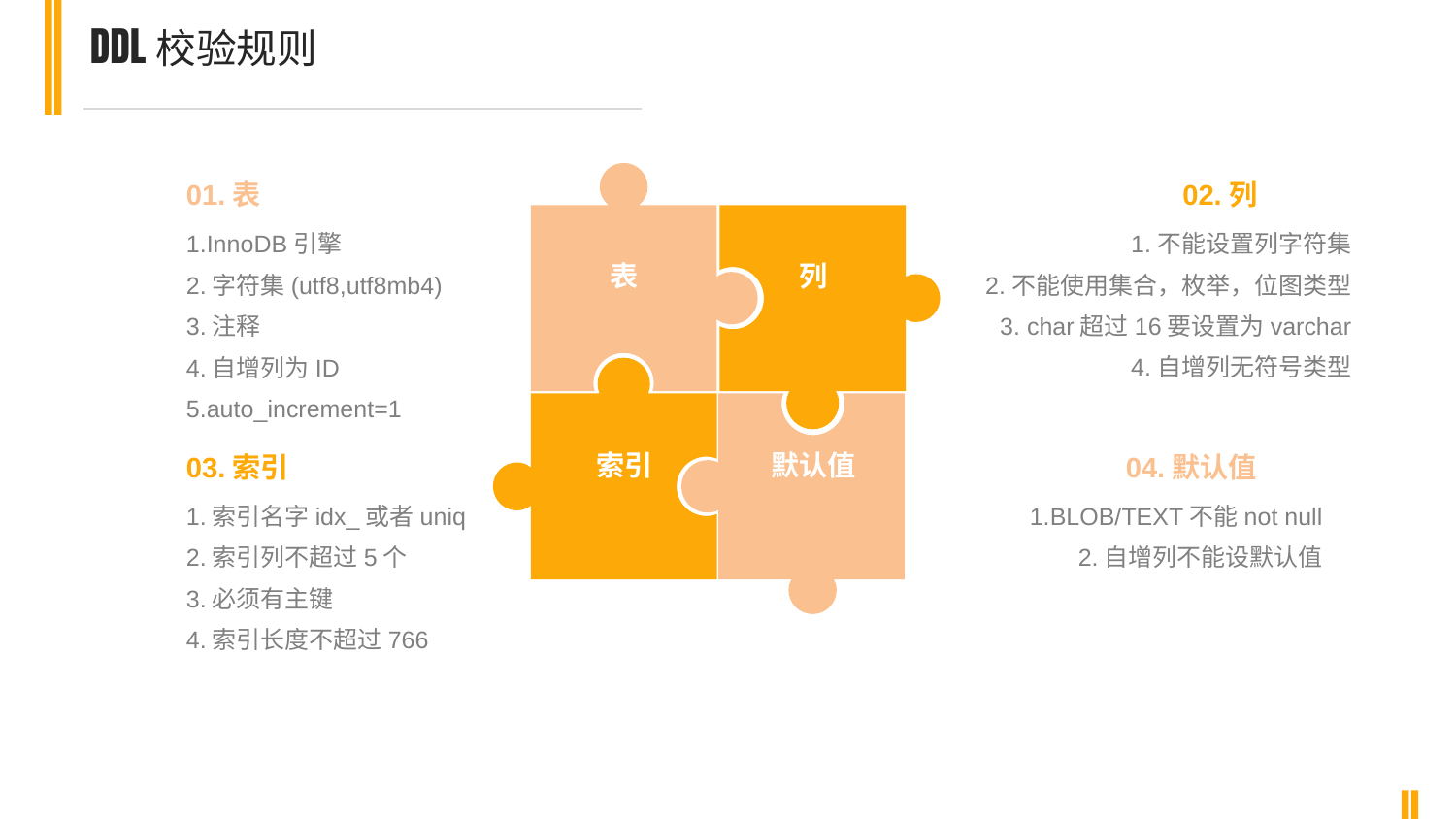

DDL校验规则

01.表
02.列

1.InnoDB引擎
2.字符集(utf8,utf8mb4)
3.注释
4.自增列为ID
5.auto_increment=1
1.不能设置列字符集
2.不能使用集合，枚举，位图类型
3. char超过16要设置为varchar
4.自增列无符号类型
表
列

索引
默认值
03.索引
04.默认值
1.索引名字idx_或者uniq
2.索引列不超过5个
3.必须有主键
4.索引长度不超过766
1.BLOB/TEXT不能not null
2.自增列不能设默认值